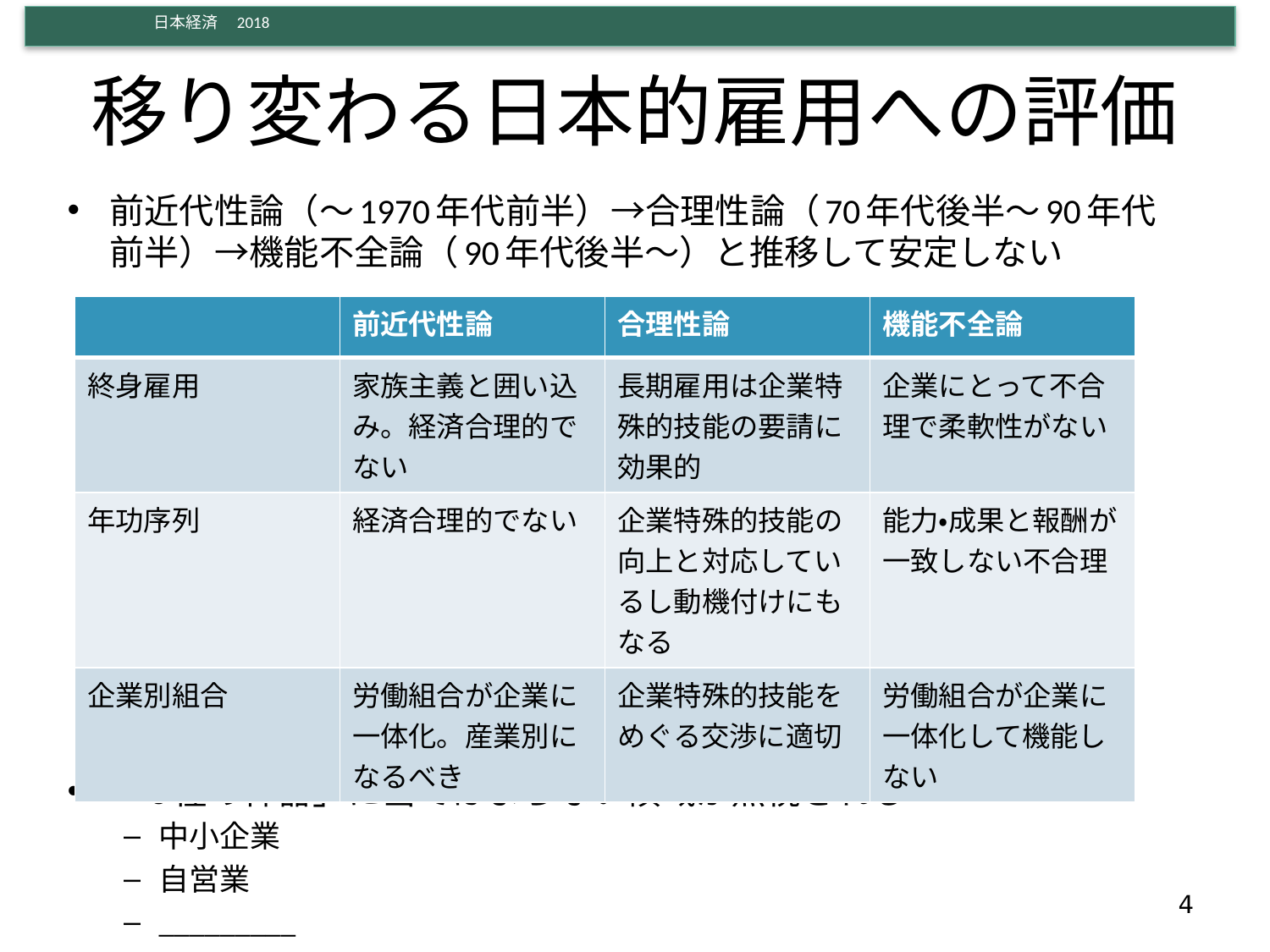

# 移り変わる日本的雇用への評価
前近代性論（～1970年代前半）→合理性論（70年代後半～90年代前半）→機能不全論（90年代後半～）と推移して安定しない

「3種の神器」に当てはまらない領域が無視される
中小企業
自営業
_________
|  | 前近代性論 | 合理性論 | 機能不全論 |
| --- | --- | --- | --- |
| 終身雇用 | 家族主義と囲い込み。経済合理的でない | 長期雇用は企業特殊的技能の要請に効果的 | 企業にとって不合理で柔軟性がない |
| 年功序列 | 経済合理的でない | 企業特殊的技能の向上と対応しているし動機付けにもなる | 能力・成果と報酬が一致しない不合理 |
| 企業別組合 | 労働組合が企業に一体化。産業別になるべき | 企業特殊的技能をめぐる交渉に適切 | 労働組合が企業に一体化して機能しない |
4